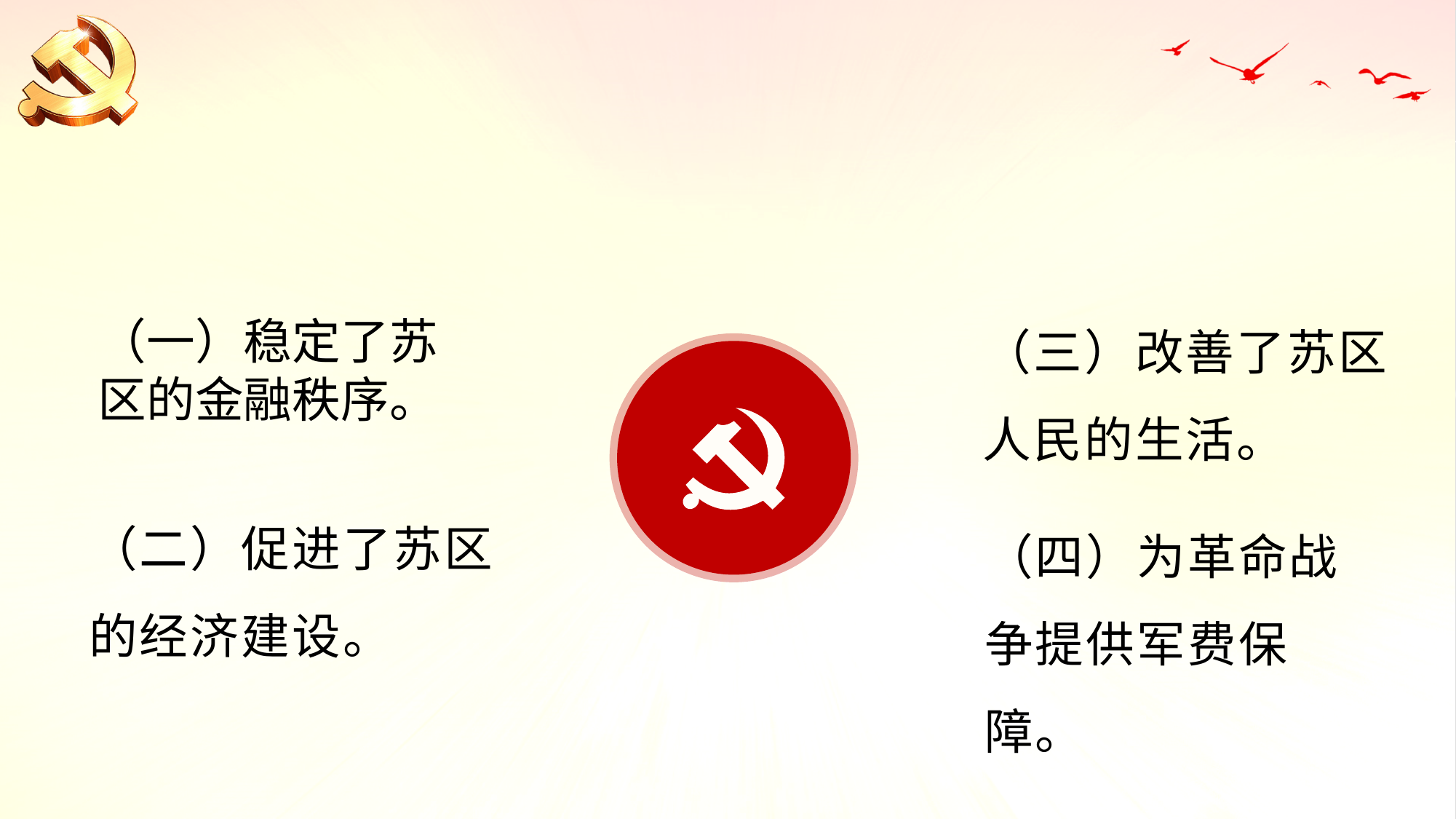

（三）改善了苏区人民的生活。
（一）稳定了苏区的金融秩序。

（二）促进了苏区的经济建设。
（四）为革命战争提供军费保障。